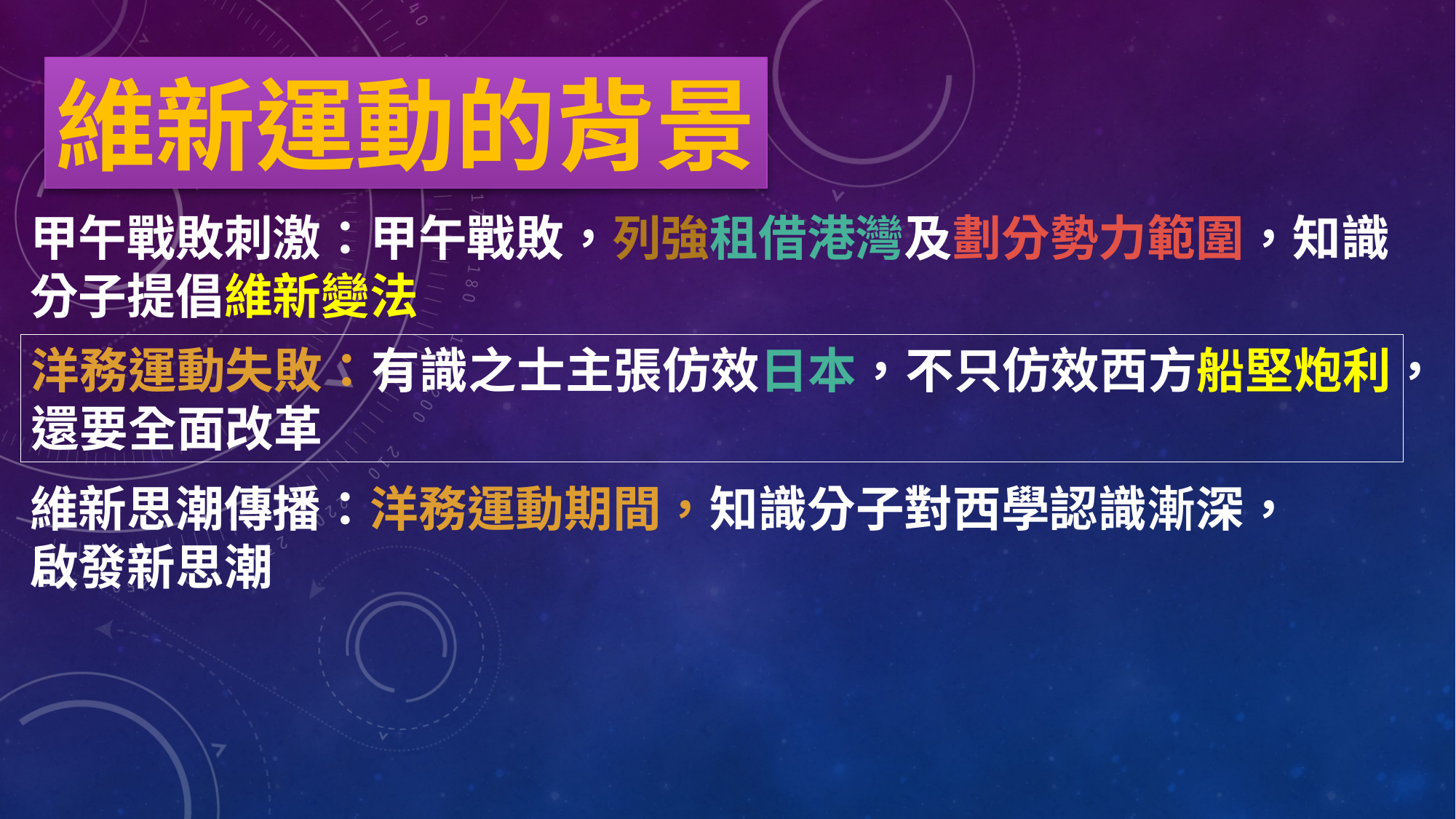

維新運動的背景
甲午戰敗刺激：甲午戰敗，列強租借港灣及劃分勢力範圍，知識分子提倡維新變法

洋務運動失敗：有識之士主張仿效日本，不只仿效西方船堅炮利，還要全面改革
維新思潮傳播：洋務運動期間，知識分子對西學認識漸深，啟發新思潮